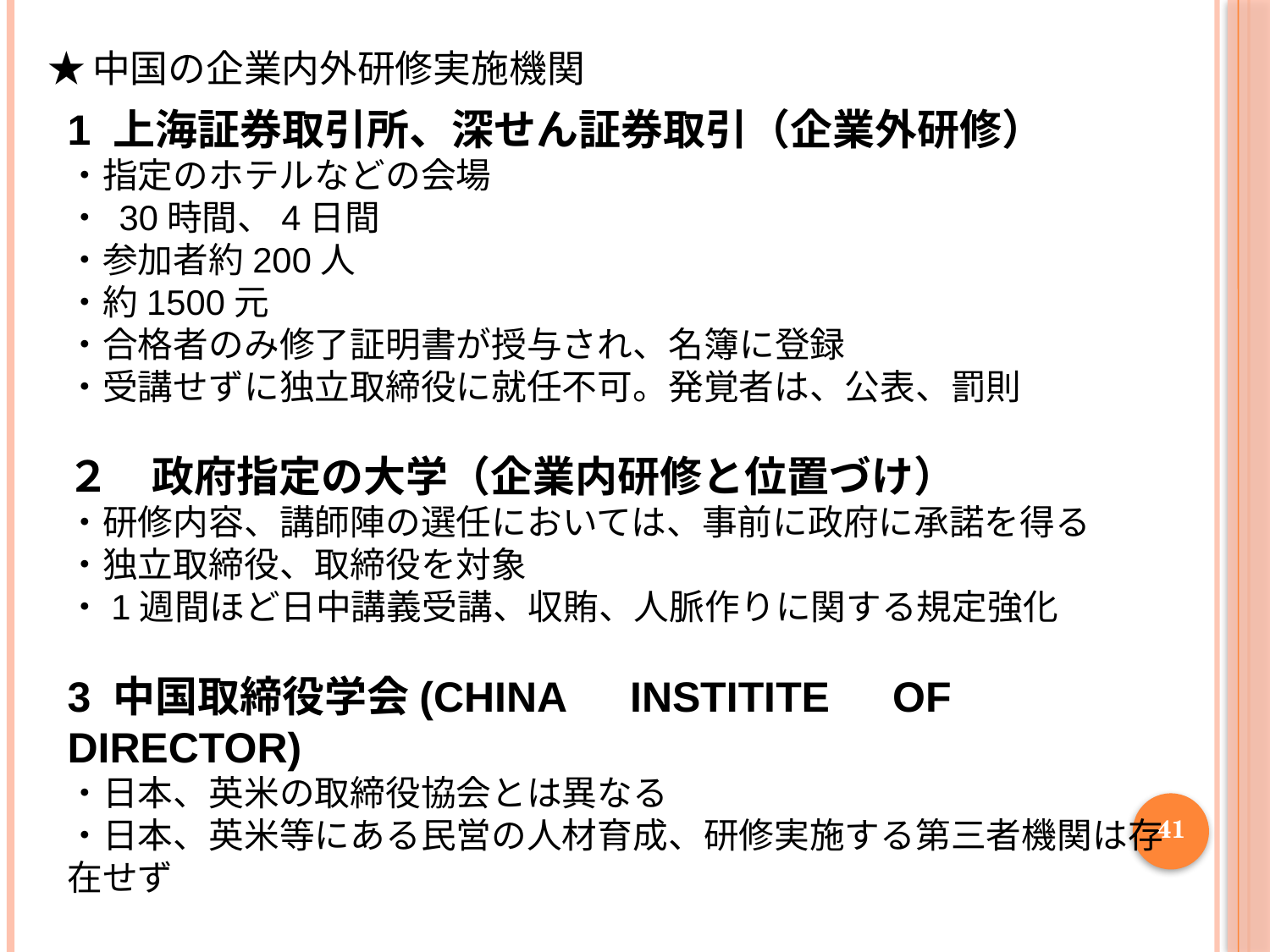

# ★中国の企業内外研修実施機関
1 上海証券取引所、深せん証券取引（企業外研修）
・指定のホテルなどの会場
・ 30時間、4日間
・参加者約200人
・約1500元
・合格者のみ修了証明書が授与され、名簿に登録
・受講せずに独立取締役に就任不可。発覚者は、公表、罰則

２　政府指定の大学（企業内研修と位置づけ）
・研修内容、講師陣の選任においては、事前に政府に承諾を得る
・独立取締役、取締役を対象
・1週間ほど日中講義受講、収賄、人脈作りに関する規定強化

3 中国取締役学会(CHINA　INSTITITE　OF　DIRECTOR)
・日本、英米の取締役協会とは異なる
・日本、英米等にある民営の人材育成、研修実施する第三者機関は存在せず

41